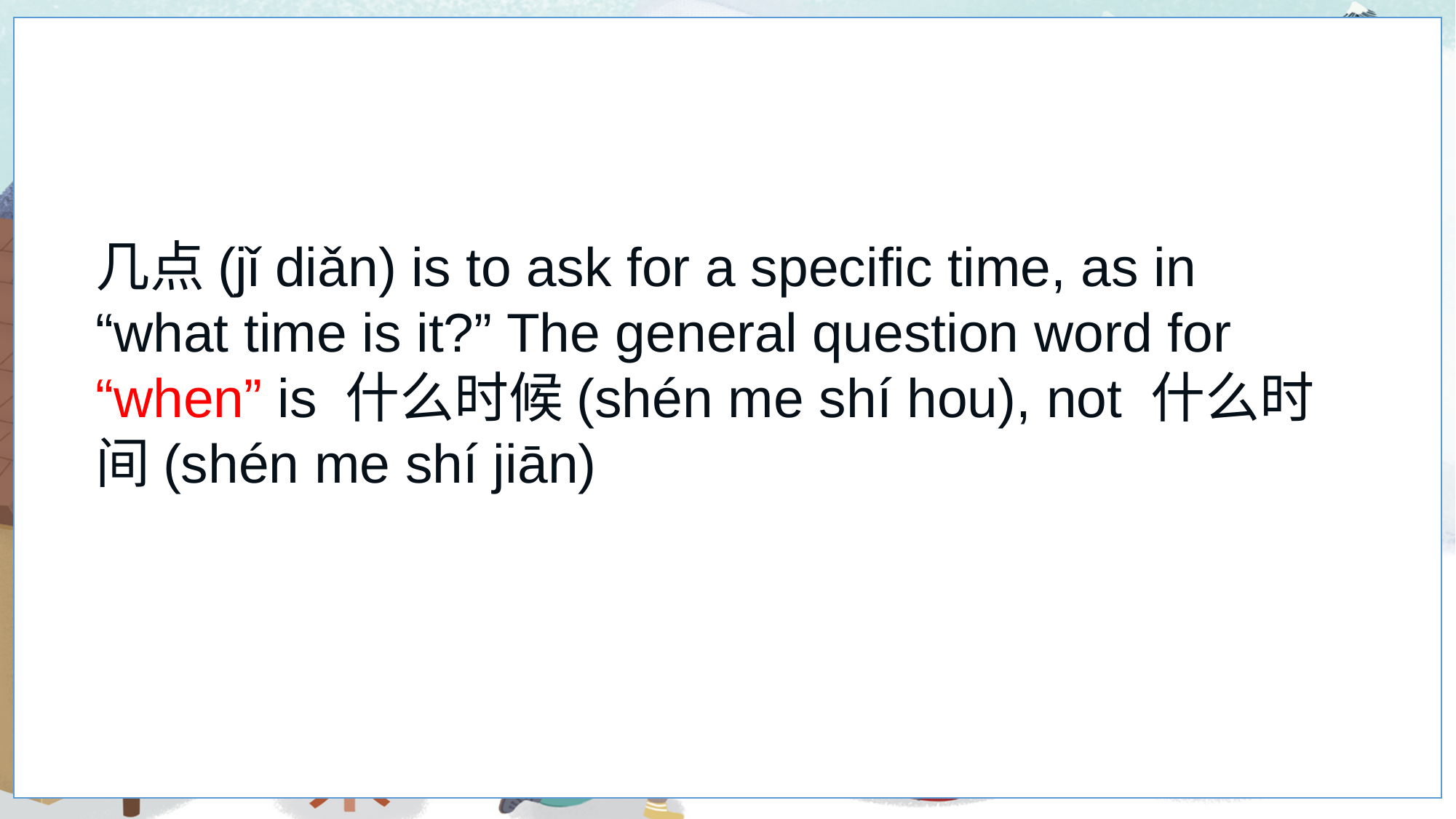

几点(jǐ diǎn) is to ask for a specific time, as in “what time is it?” The general question word for “when” is 什么时候(shén me shí hou), not 什么时间(shén me shí jiān)